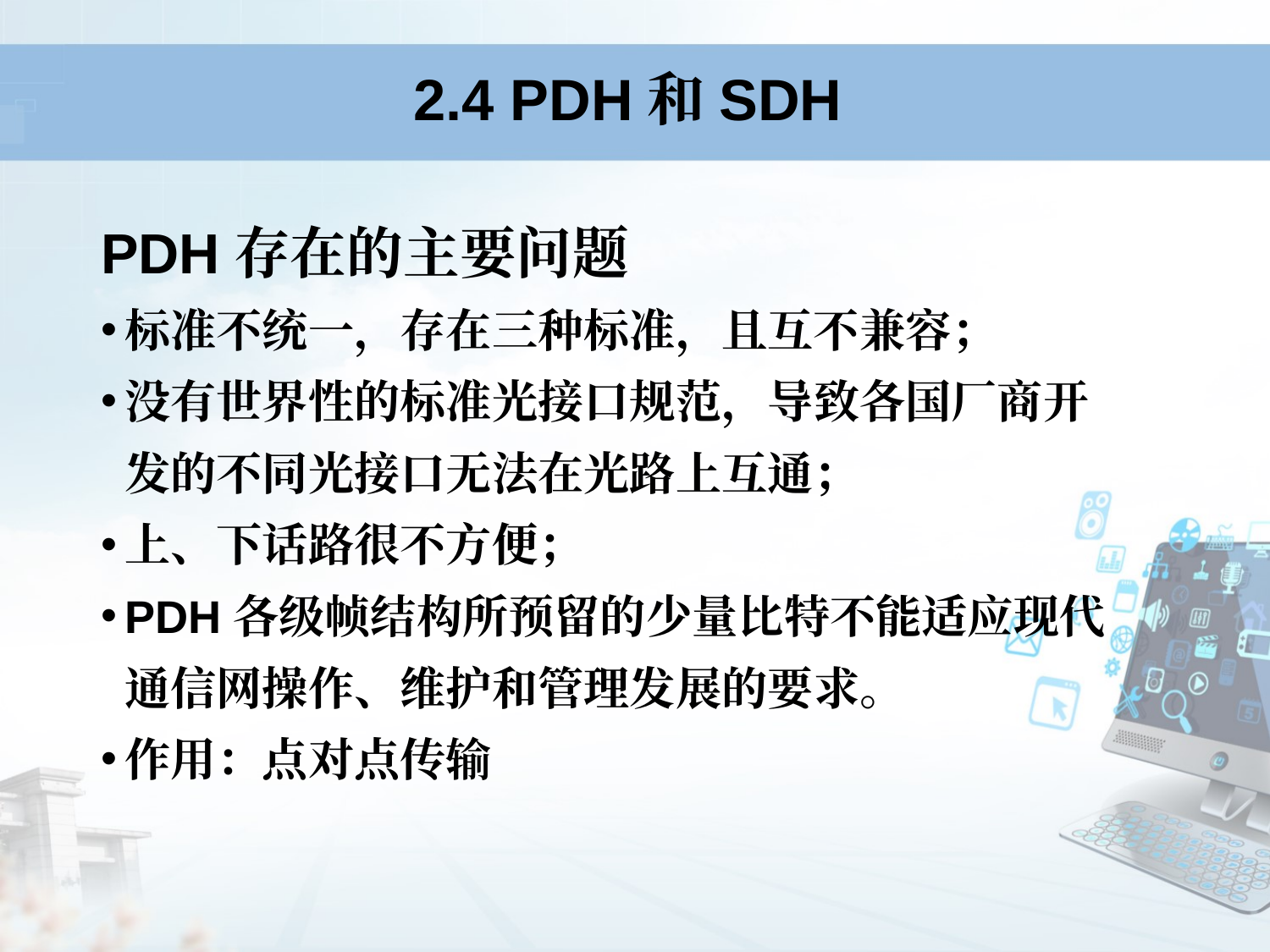

# 2.4 PDH和SDH
PDH存在的主要问题
标准不统一，存在三种标准，且互不兼容；
没有世界性的标准光接口规范，导致各国厂商开发的不同光接口无法在光路上互通；
上、下话路很不方便；
PDH各级帧结构所预留的少量比特不能适应现代通信网操作、维护和管理发展的要求。
作用：点对点传输